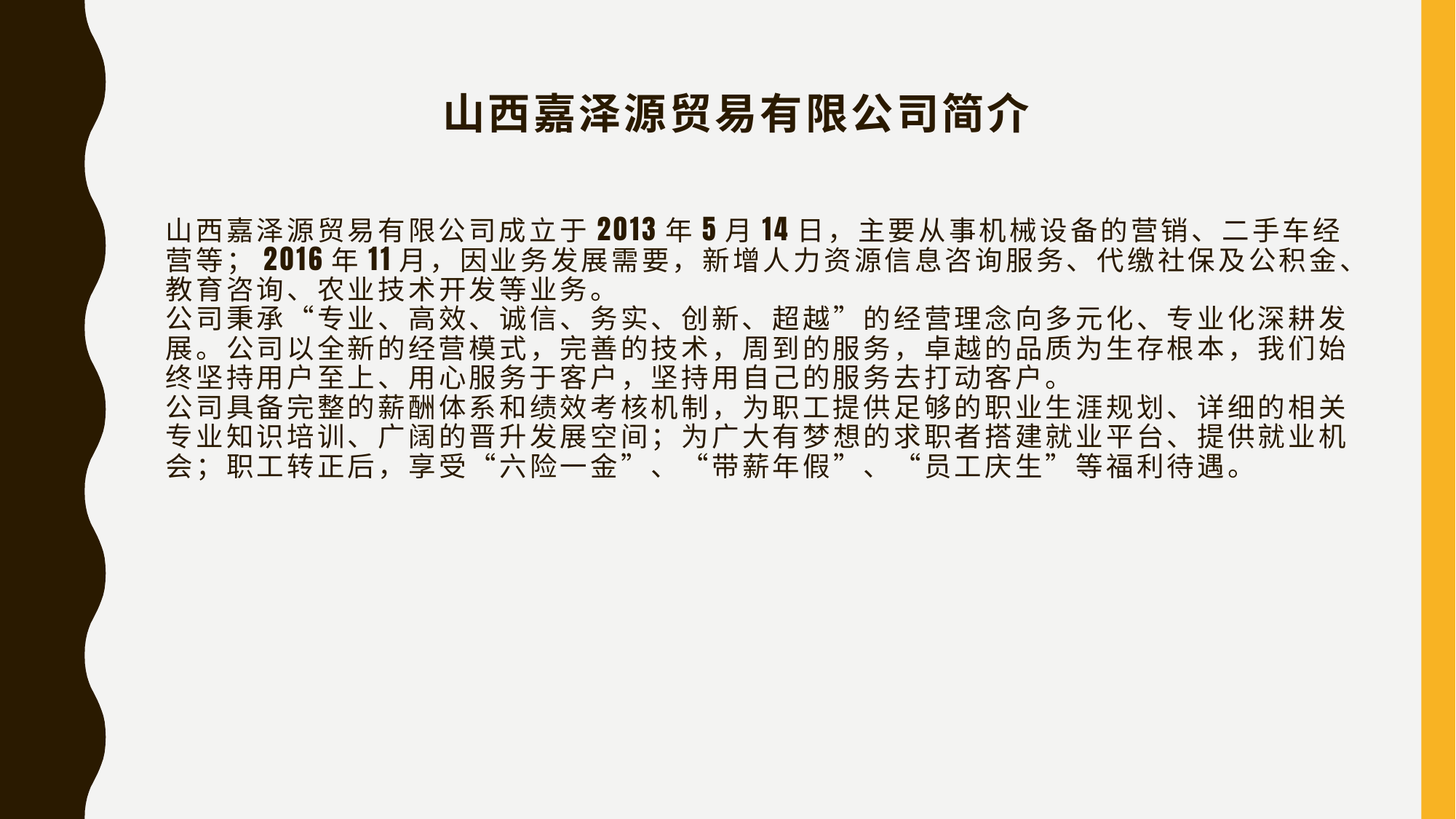

# 山西嘉泽源贸易有限公司简介 山西嘉泽源贸易有限公司成立于2013年5月14日，主要从事机械设备的营销、二手车经营等；2016年11月，因业务发展需要，新增人力资源信息咨询服务、代缴社保及公积金、教育咨询、农业技术开发等业务。 公司秉承“专业、高效、诚信、务实、创新、超越”的经营理念向多元化、专业化深耕发展。公司以全新的经营模式，完善的技术，周到的服务，卓越的品质为生存根本，我们始终坚持用户至上、用心服务于客户，坚持用自己的服务去打动客户。 公司具备完整的薪酬体系和绩效考核机制，为职工提供足够的职业生涯规划、详细的相关专业知识培训、广阔的晋升发展空间；为广大有梦想的求职者搭建就业平台、提供就业机会；职工转正后，享受“六险一金”、“带薪年假”、“员工庆生”等福利待遇。